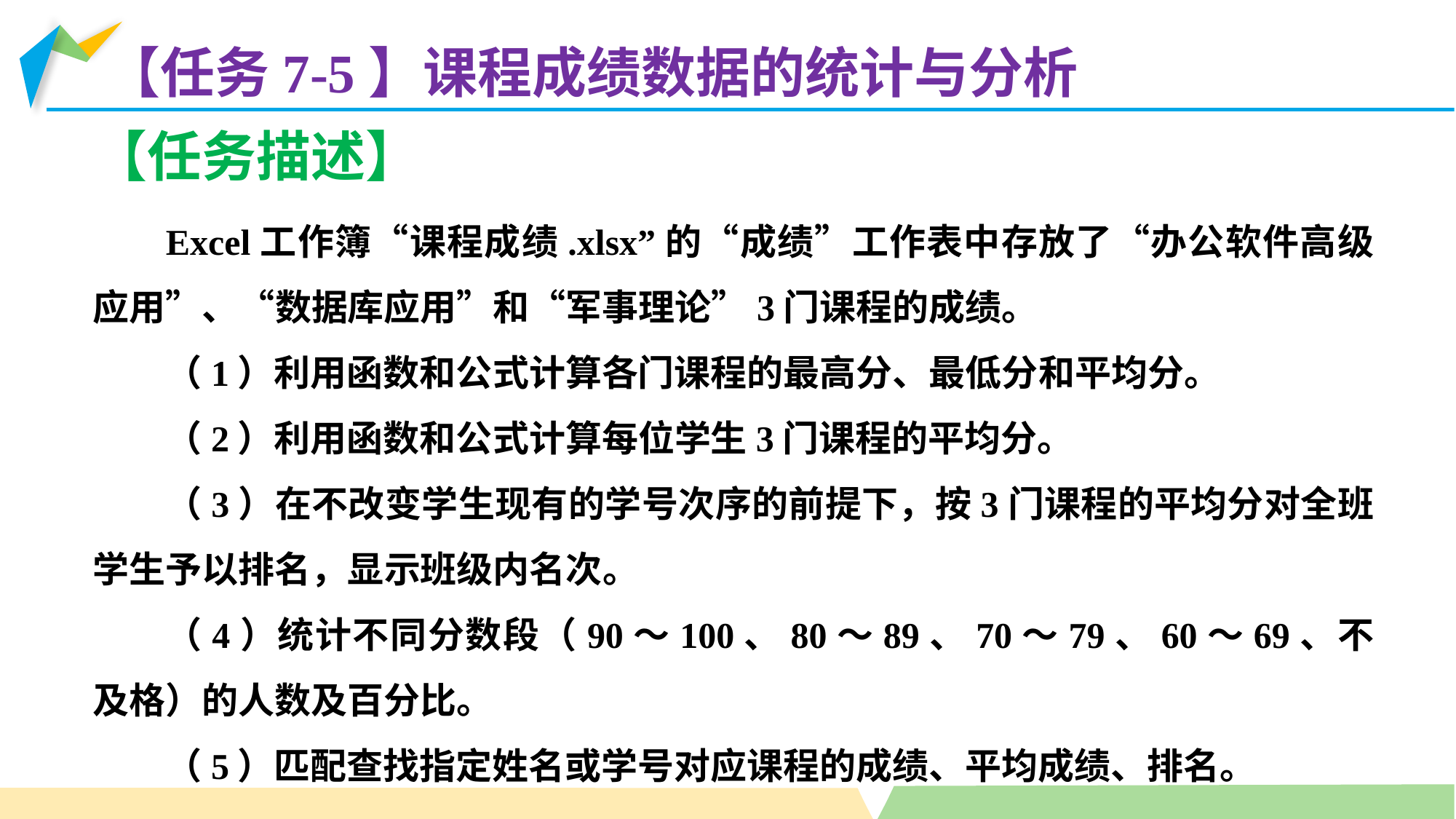

【任务7-5】课程成绩数据的统计与分析
【任务描述】
Excel工作簿“课程成绩.xlsx”的“成绩”工作表中存放了“办公软件高级应用”、“数据库应用”和“军事理论”3门课程的成绩。
（1）利用函数和公式计算各门课程的最高分、最低分和平均分。
（2）利用函数和公式计算每位学生3门课程的平均分。
（3）在不改变学生现有的学号次序的前提下，按3门课程的平均分对全班学生予以排名，显示班级内名次。
（4）统计不同分数段（90～100、80～89、70～79、60～69、不及格）的人数及百分比。
（5）匹配查找指定姓名或学号对应课程的成绩、平均成绩、排名。